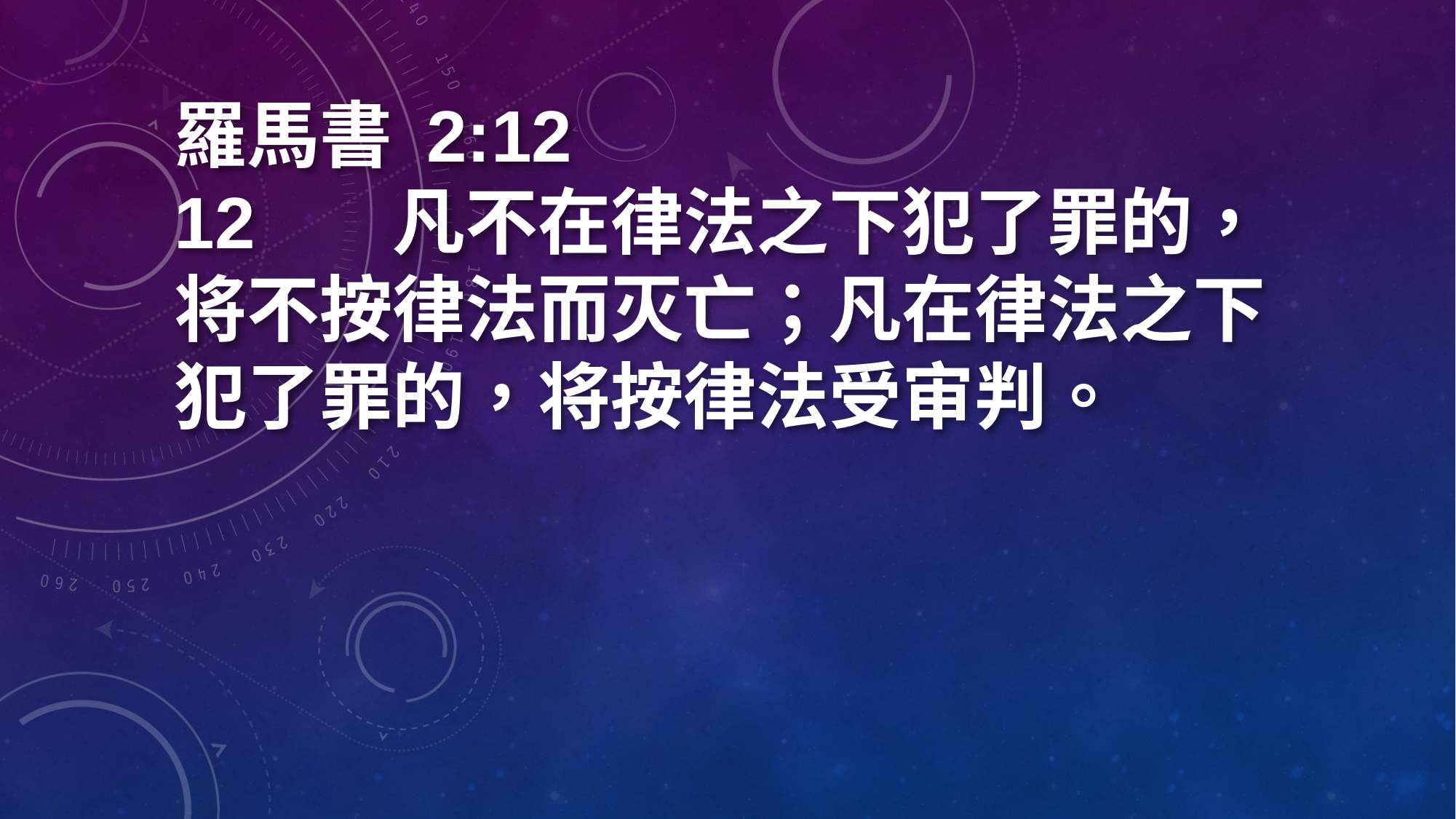

羅馬書 2:12
12	 	凡不在律法之下犯了罪的，将不按律法而灭亡；凡在律法之下犯了罪的，将按律法受审判。